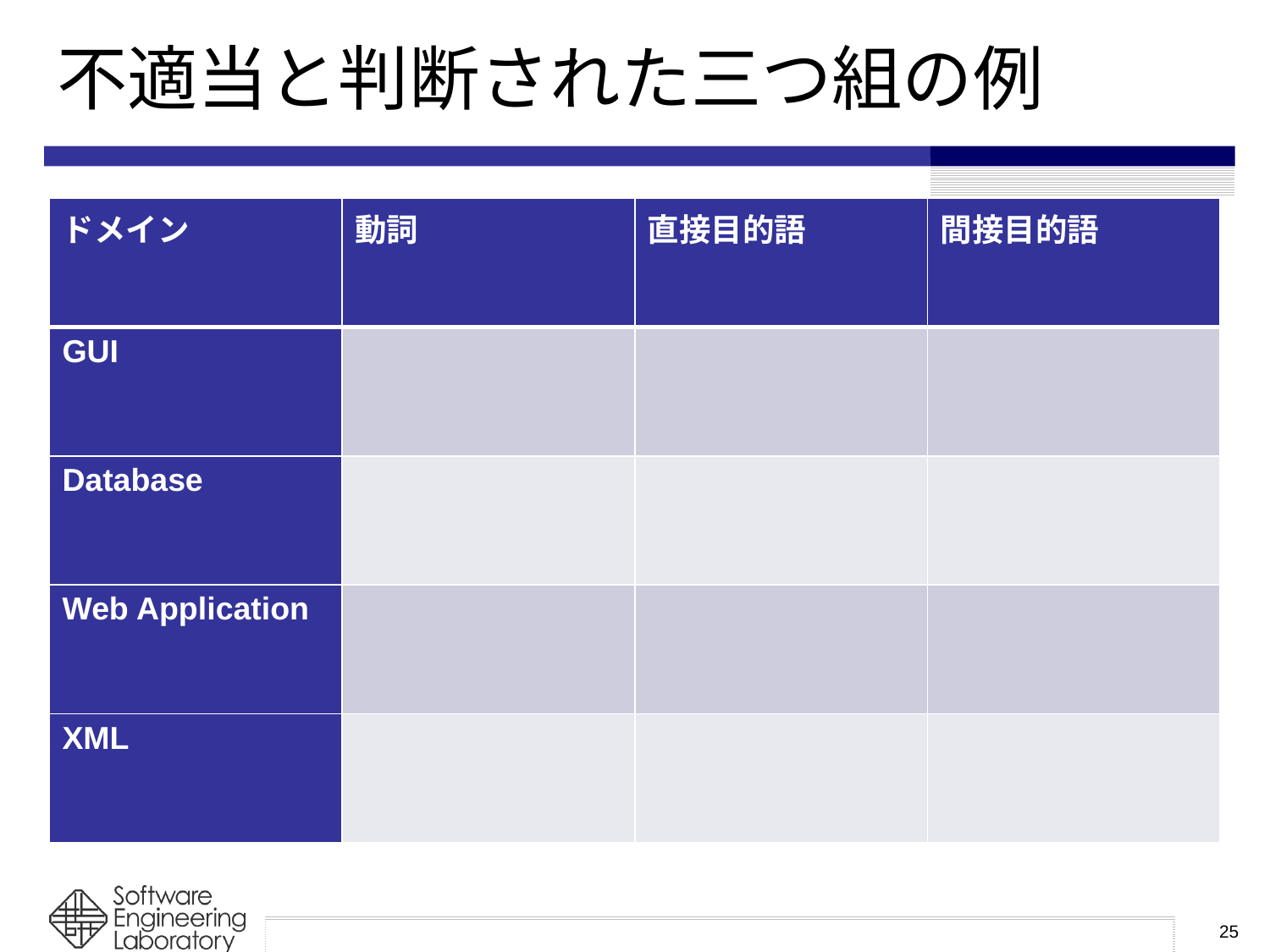

# 不適当と判断された三つ組の例
| ドメイン | 動詞 | 直接目的語 | 間接目的語 |
| --- | --- | --- | --- |
| GUI |  |  |  |
| Database |  |  |  |
| Web Application |  |  |  |
| XML |  |  |  |
25